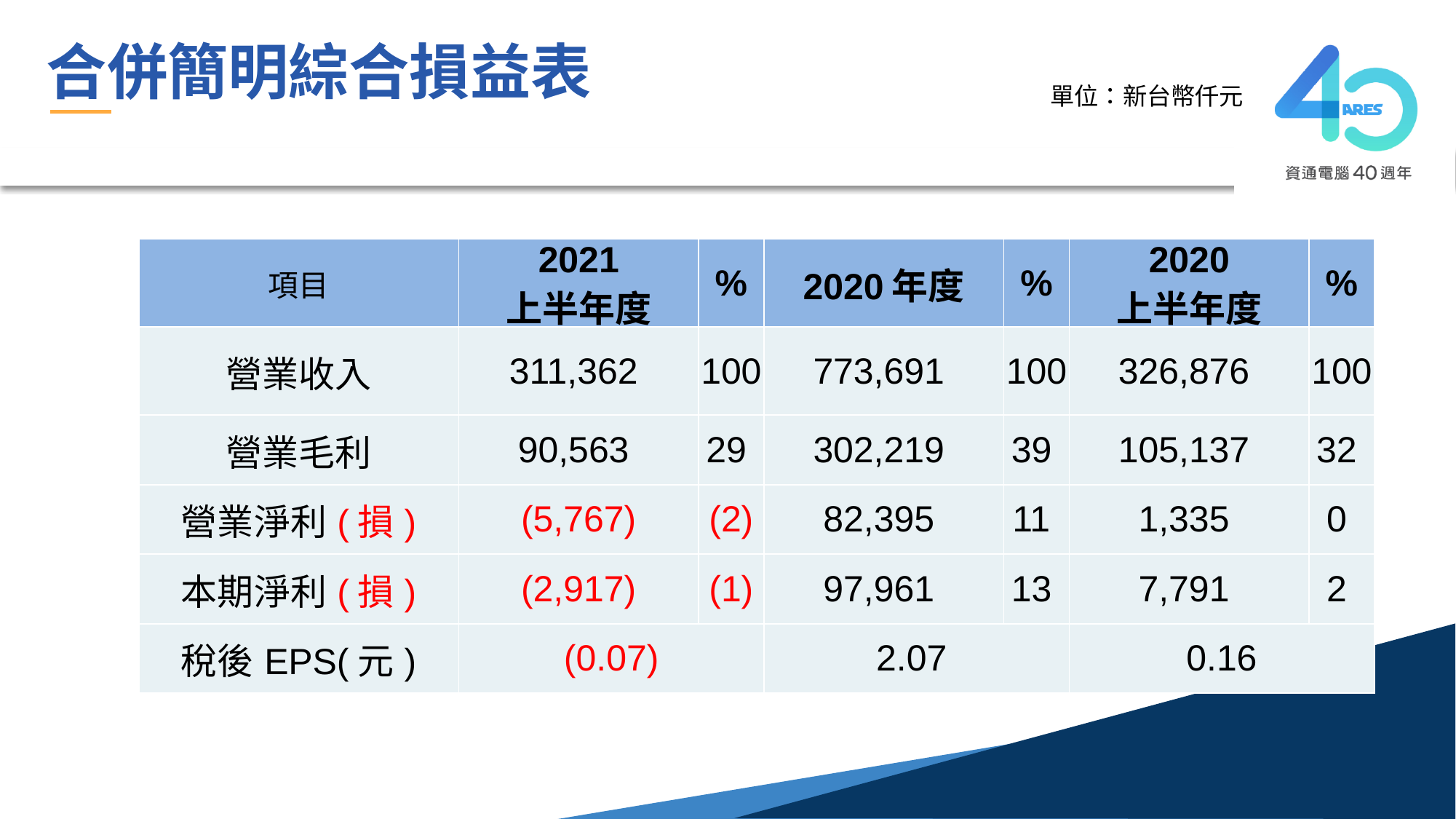

合併簡明綜合損益表
單位：新台幣仟元
| 項目 | 2021 上半年度 | % | 2020年度 | % | 2020 上半年度 | % |
| --- | --- | --- | --- | --- | --- | --- |
| 營業收入 | 311,362 | 100 | 773,691 | 100 | 326,876 | 100 |
| 營業毛利 | 90,563 | 29 | 302,219 | 39 | 105,137 | 32 |
| 營業淨利(損) | (5,767) | (2) | 82,395 | 11 | 1,335 | 0 |
| 本期淨利(損) | (2,917) | (1) | 97,961 | 13 | 7,791 | 2 |
| 稅後EPS(元) | (0.07) |  | 2.07 |  | 0.16 |  |